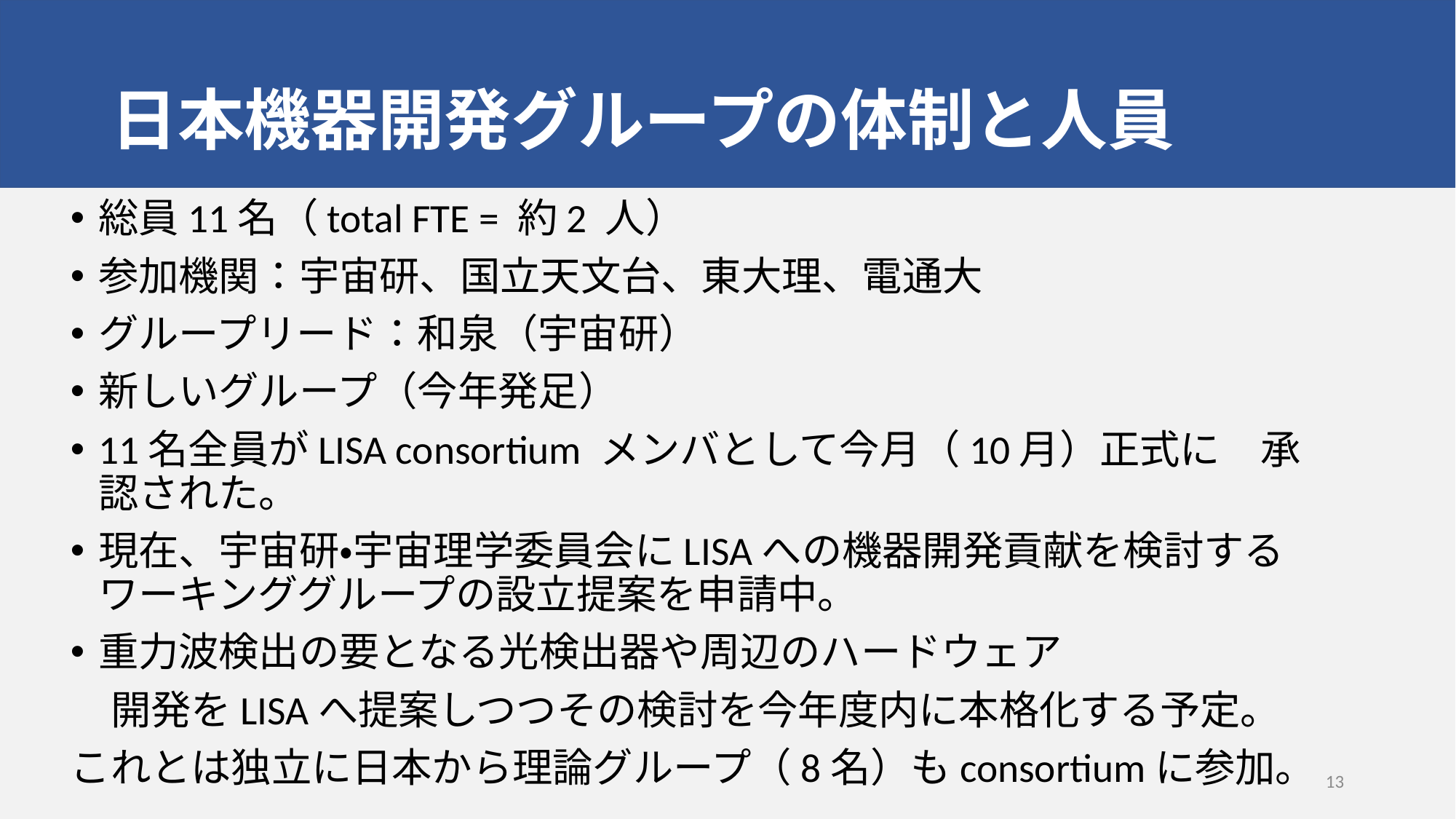

# 日本機器開発グループの体制と人員
総員11名（total FTE = 約2 人）
参加機関：宇宙研、国立天文台、東大理、電通大
グループリード：和泉（宇宙研）
新しいグループ（今年発足）
11名全員がLISA consortium メンバとして今月（10月）正式に　承認された。
現在、宇宙研・宇宙理学委員会にLISAへの機器開発貢献を検討するワーキンググループの設立提案を申請中。
重力波検出の要となる光検出器や周辺のハードウェア
　開発をLISAへ提案しつつその検討を今年度内に本格化する予定。
これとは独立に日本から理論グループ（8名）もconsortiumに参加。

13